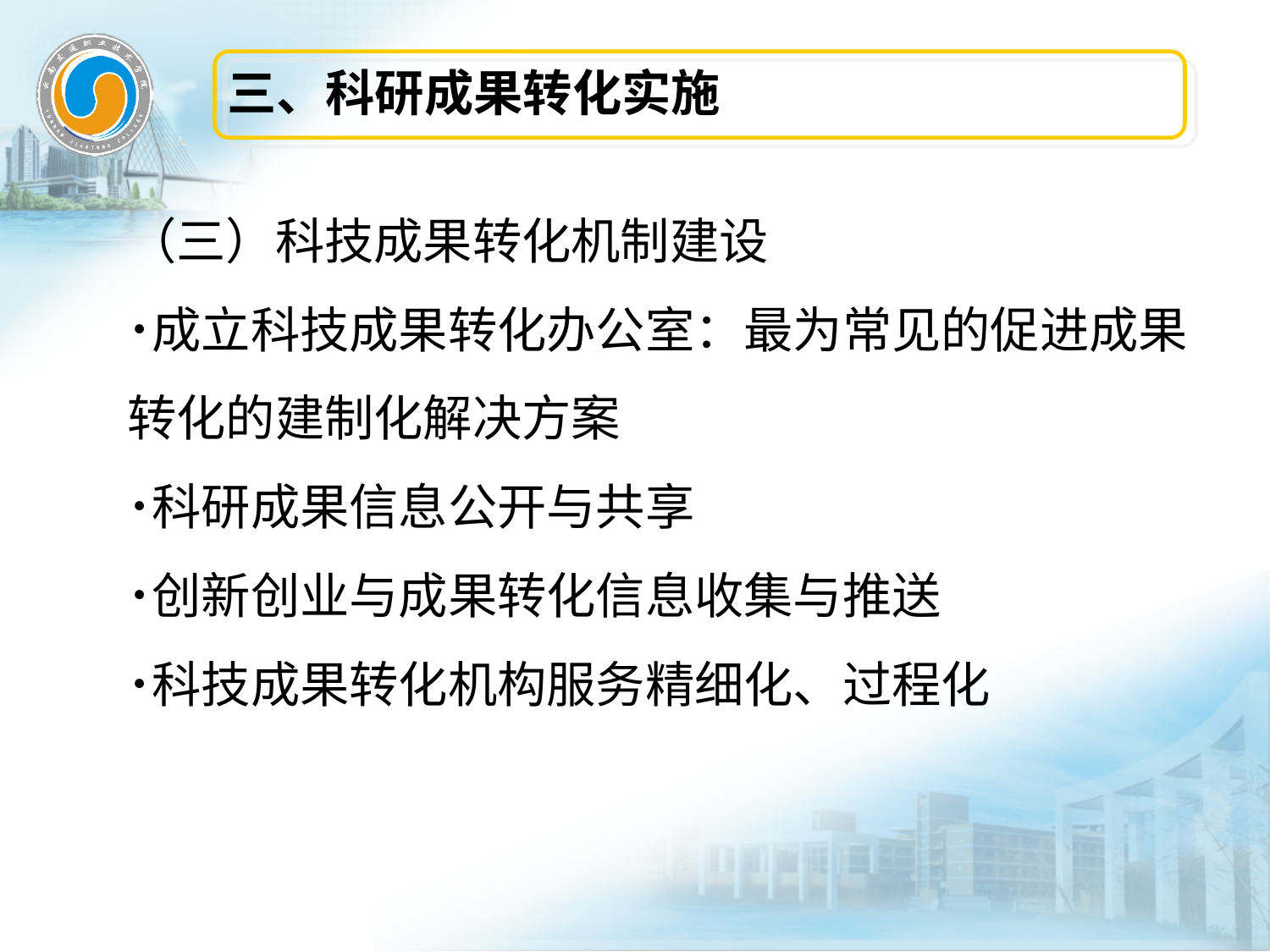

三、科研成果转化实施
（三）科技成果转化机制建设
˙成立科技成果转化办公室：最为常见的促进成果转化的建制化解决方案
˙科研成果信息公开与共享
˙创新创业与成果转化信息收集与推送
˙科技成果转化机构服务精细化、过程化